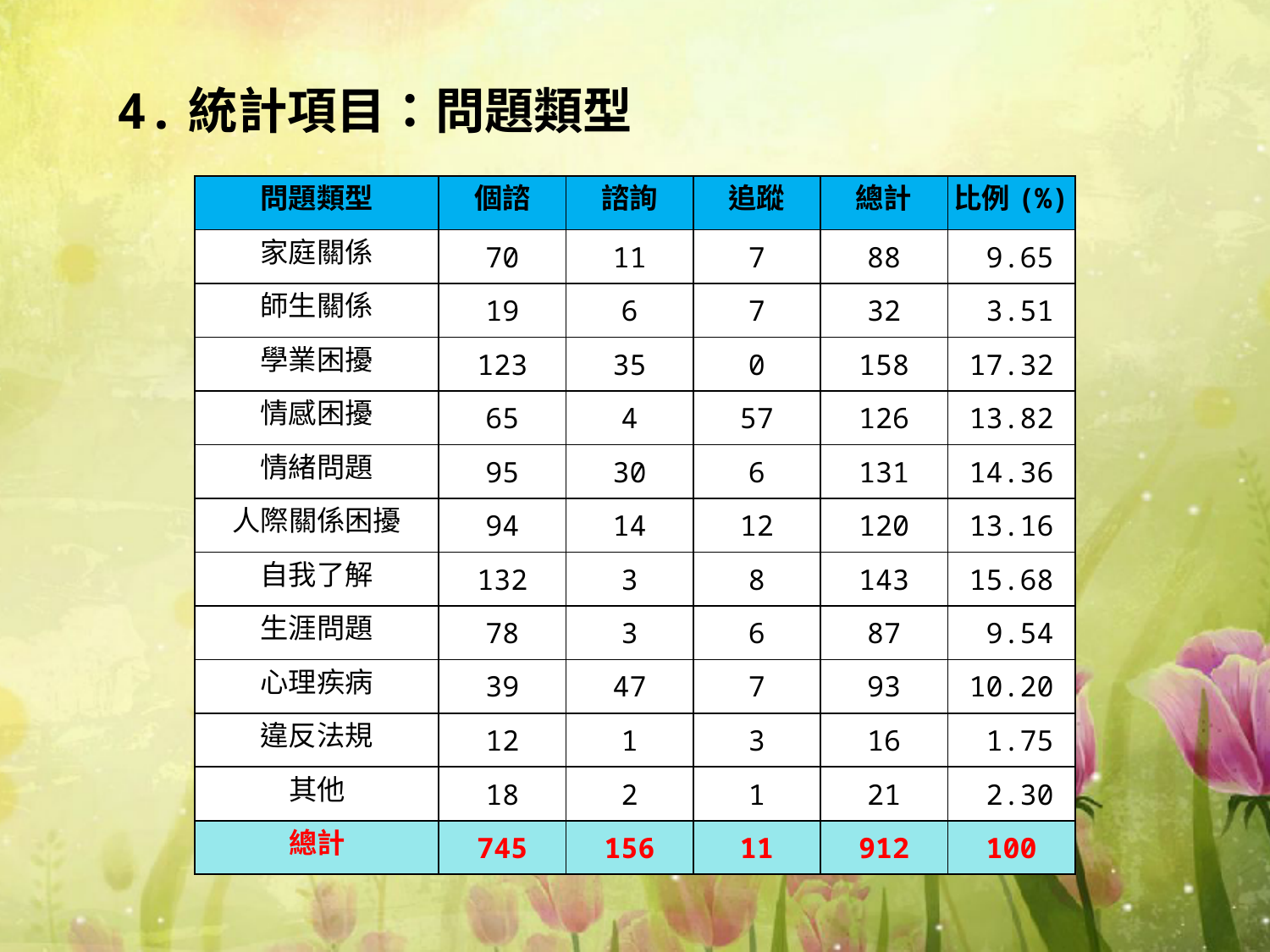

# 4.統計項目：問題類型
| 問題類型 | 個諮 | 諮詢 | 追蹤 | 總計 | 比例(%) |
| --- | --- | --- | --- | --- | --- |
| 家庭關係 | 70 | 11 | 7 | 88 | 9.65 |
| 師生關係 | 19 | 6 | 7 | 32 | 3.51 |
| 學業困擾 | 123 | 35 | 0 | 158 | 17.32 |
| 情感困擾 | 65 | 4 | 57 | 126 | 13.82 |
| 情緒問題 | 95 | 30 | 6 | 131 | 14.36 |
| 人際關係困擾 | 94 | 14 | 12 | 120 | 13.16 |
| 自我了解 | 132 | 3 | 8 | 143 | 15.68 |
| 生涯問題 | 78 | 3 | 6 | 87 | 9.54 |
| 心理疾病 | 39 | 47 | 7 | 93 | 10.20 |
| 違反法規 | 12 | 1 | 3 | 16 | 1.75 |
| 其他 | 18 | 2 | 1 | 21 | 2.30 |
| 總計 | 745 | 156 | 11 | 912 | 100 |